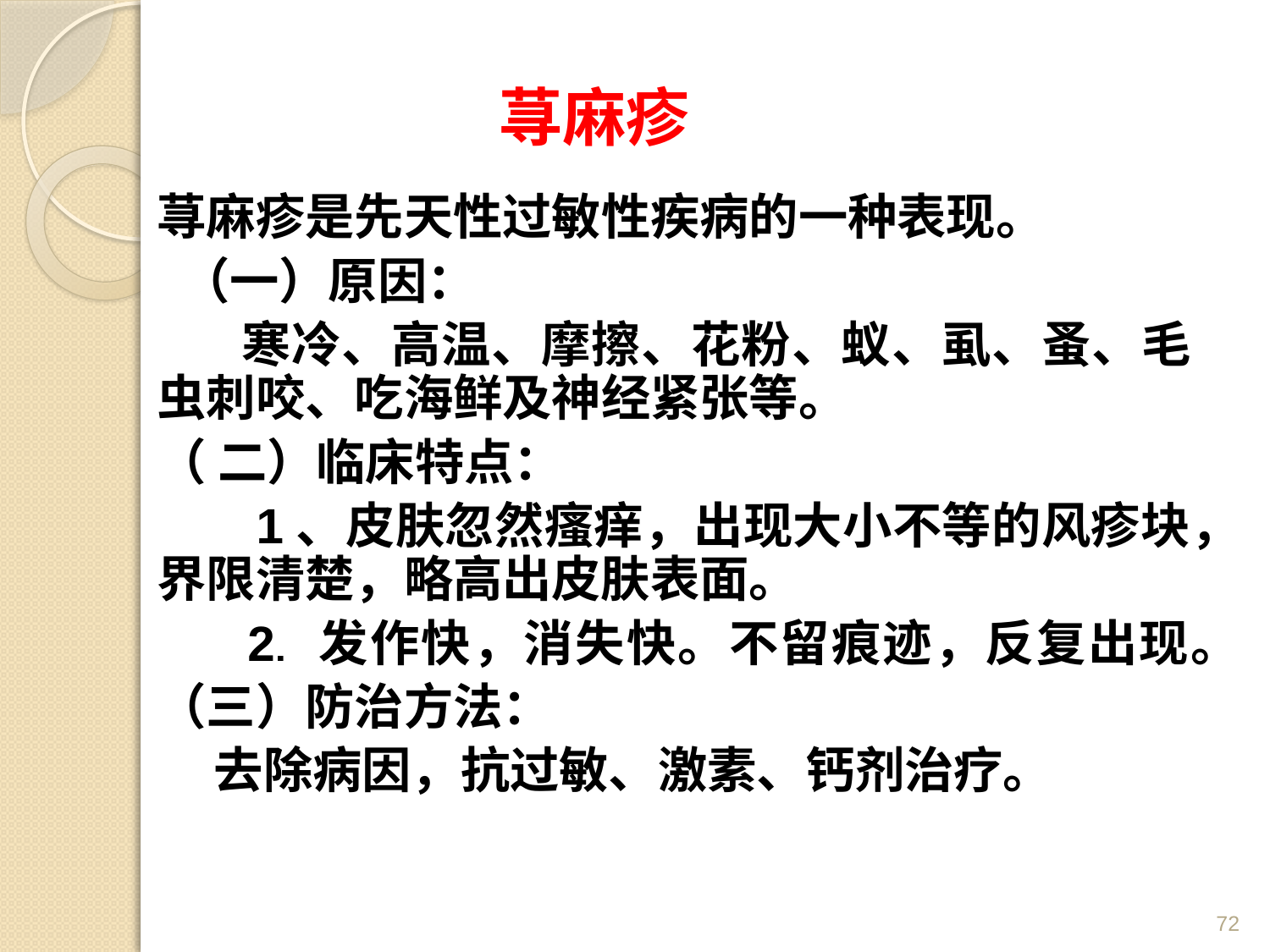

# 荨麻疹
荨麻疹是先天性过敏性疾病的一种表现。
 （一）原因：
      寒冷、高温、摩擦、花粉、蚁、虱、蚤、毛虫刺咬、吃海鲜及神经紧张等。
（ 二）临床特点：
      1、皮肤忽然瘙痒，出现大小不等的风疹块，界限清楚，略高出皮肤表面。
     2. 发作快，消失快。不留痕迹，反复出现。
（三）防治方法：
    去除病因，抗过敏、激素、钙剂治疗。

72